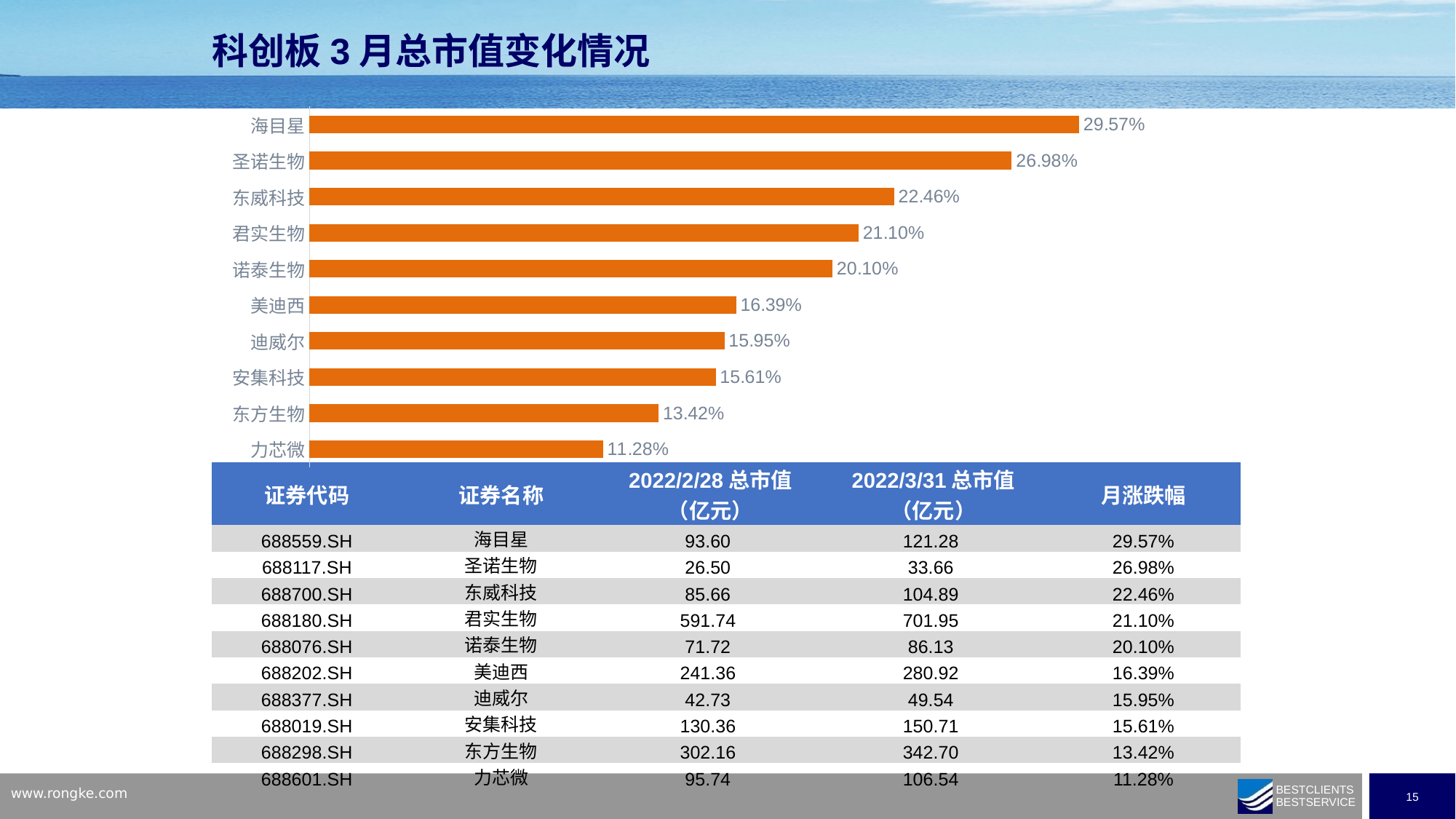

科创板3月总市值变化情况

### Chart

| Category |  |
|---|---|
| 海目星 | 0.295726 |
| 圣诺生物 | 0.269846 |
| 东威科技 | 0.224609 |
| 君实生物 | 0.210972 |
| 诺泰生物 | 0.200951 |
| 美迪西 | 0.163919 |
| 迪威尔 | 0.159453 |
| 安集科技 | 0.156073 |
| 东方生物 | 0.134154 |
| 力芯微 | 0.112767 |

### Chart

| Category |
|---|
| 证券代码 | 证券名称 | 2022/2/28总市值 （亿元） | 2022/3/31总市值 （亿元） | 月涨跌幅 |
| --- | --- | --- | --- | --- |
| 688559.SH | 海目星 | 93.60 | 121.28 | 29.57% |
| 688117.SH | 圣诺生物 | 26.50 | 33.66 | 26.98% |
| 688700.SH | 东威科技 | 85.66 | 104.89 | 22.46% |
| 688180.SH | 君实生物 | 591.74 | 701.95 | 21.10% |
| 688076.SH | 诺泰生物 | 71.72 | 86.13 | 20.10% |
| 688202.SH | 美迪西 | 241.36 | 280.92 | 16.39% |
| 688377.SH | 迪威尔 | 42.73 | 49.54 | 15.95% |
| 688019.SH | 安集科技 | 130.36 | 150.71 | 15.61% |
| 688298.SH | 东方生物 | 302.16 | 342.70 | 13.42% |
| 688601.SH | 力芯微 | 95.74 | 106.54 | 11.28% |